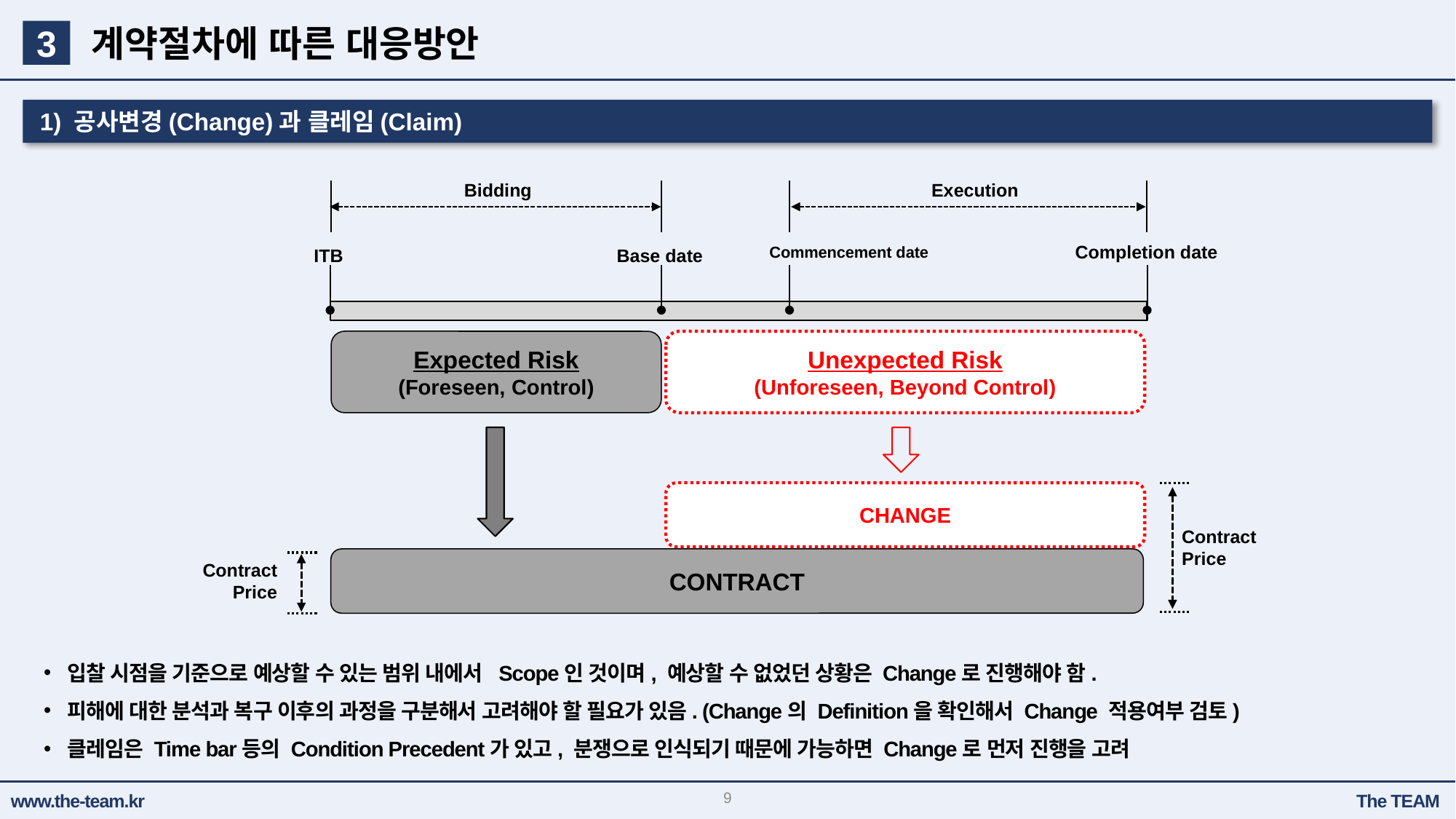

계약절차에 따른 대응방안
3
1) 공사변경(Change)과 클레임(Claim)
Bidding
Execution
ITB
Base date
Commencement date
Completion date

Expected Risk
(Foreseen, Control)
Unexpected Risk
(Unforeseen, Beyond Control)

CHANGE
Contract
Price
Contract
Price
CONTRACT
입찰 시점을 기준으로 예상할 수 있는 범위 내에서  Scope인 것이며, 예상할 수 없었던 상황은 Change로 진행해야 함.
피해에 대한 분석과 복구 이후의 과정을 구분해서 고려해야 할 필요가 있음. (Change의 Definition을 확인해서 Change 적용여부 검토)
클레임은 Time bar등의 Condition Precedent가 있고, 분쟁으로 인식되기 때문에 가능하면 Change로 먼저 진행을 고려
9